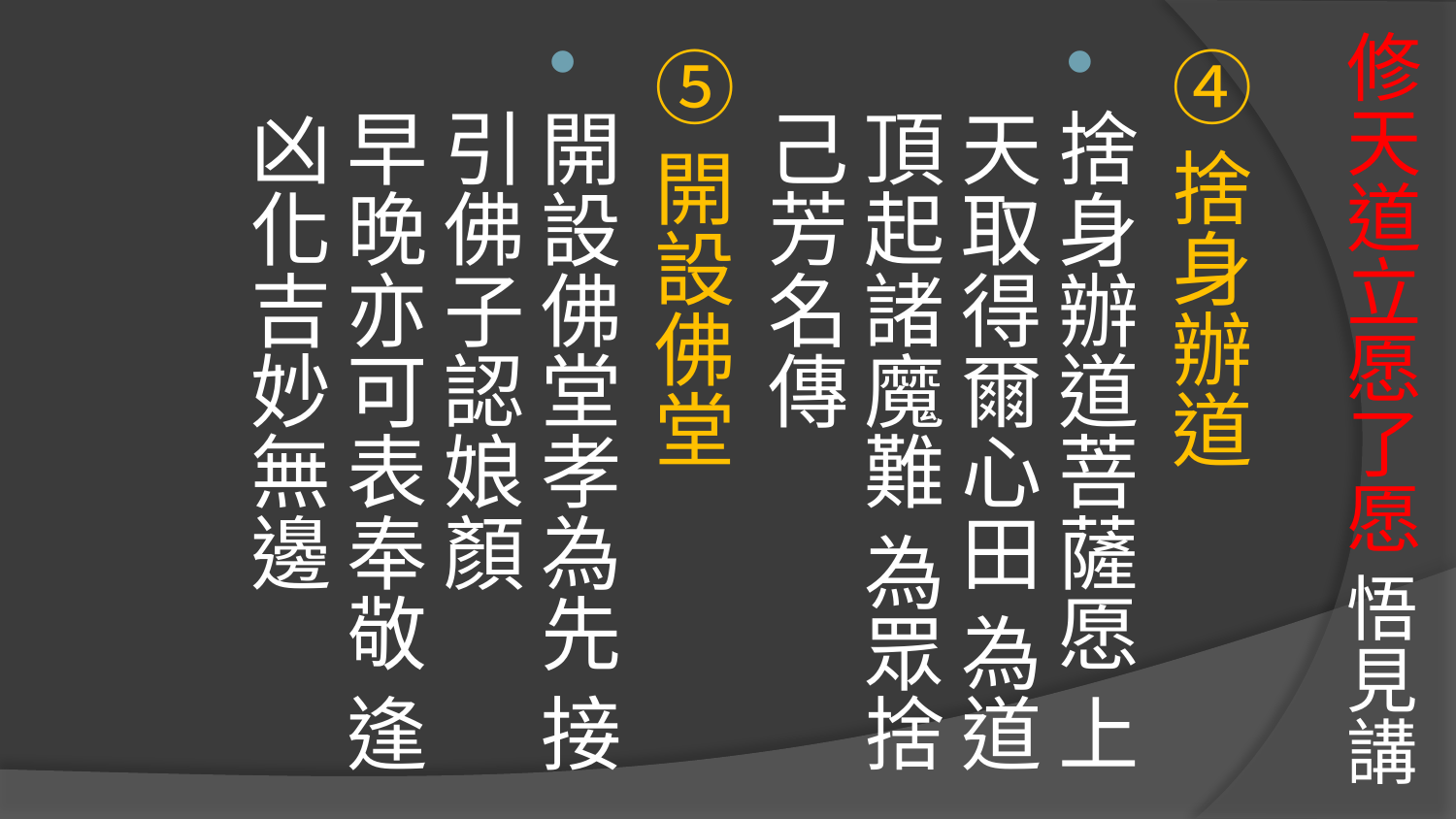

# 修天道立愿了愿 悟見講
④捨身辦道
捨身辦道菩薩愿 上天取得爾心田 為道頂起諸魔難 為眾捨己芳名傳
⑤開設佛堂
開設佛堂孝為先 接引佛子認娘顏 
早晚亦可表奉敬 逢凶化吉妙無邊